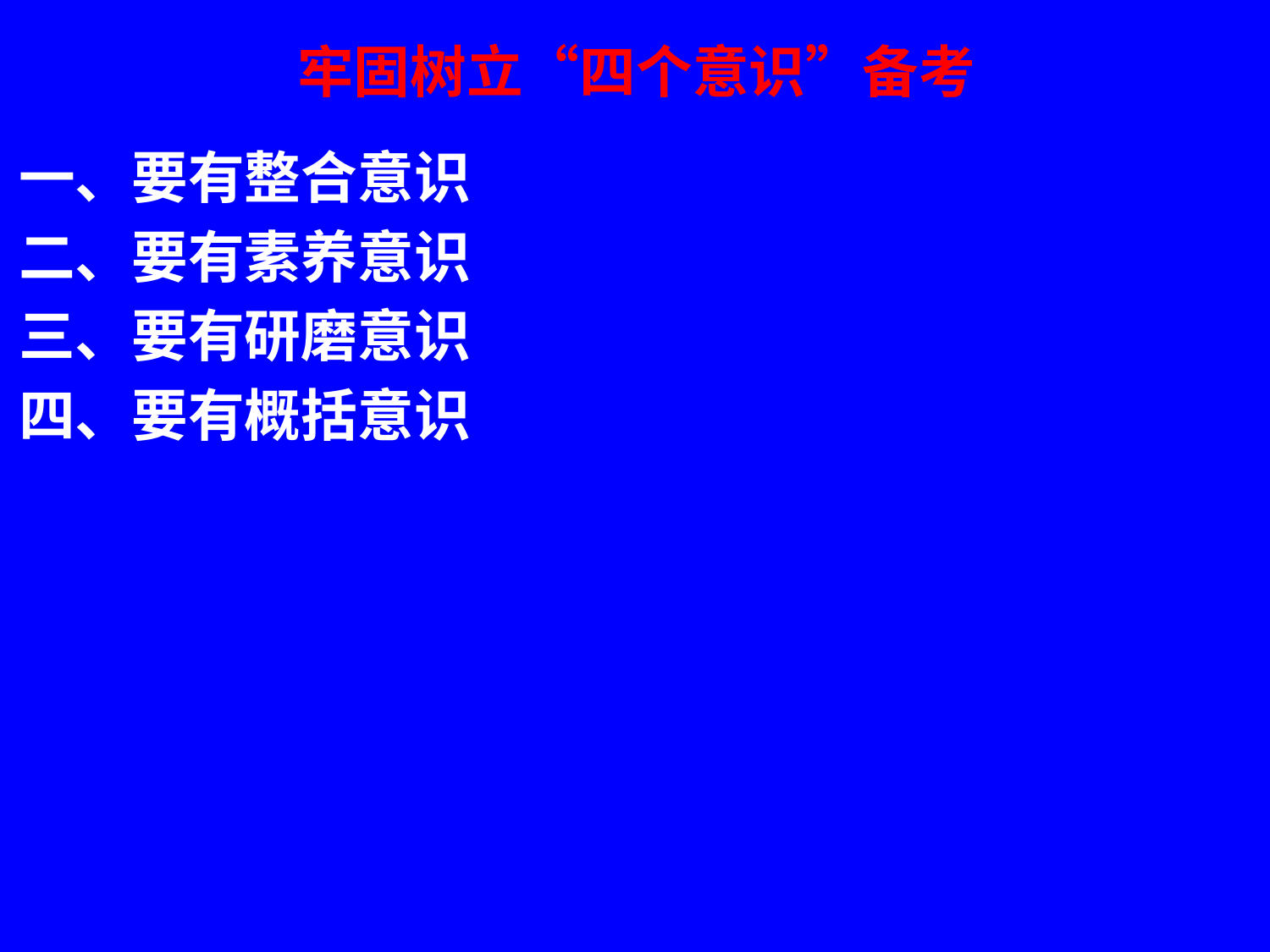

# 牢固树立“四个意识”备考
一、要有整合意识
二、要有素养意识
三、要有研磨意识
四、要有概括意识